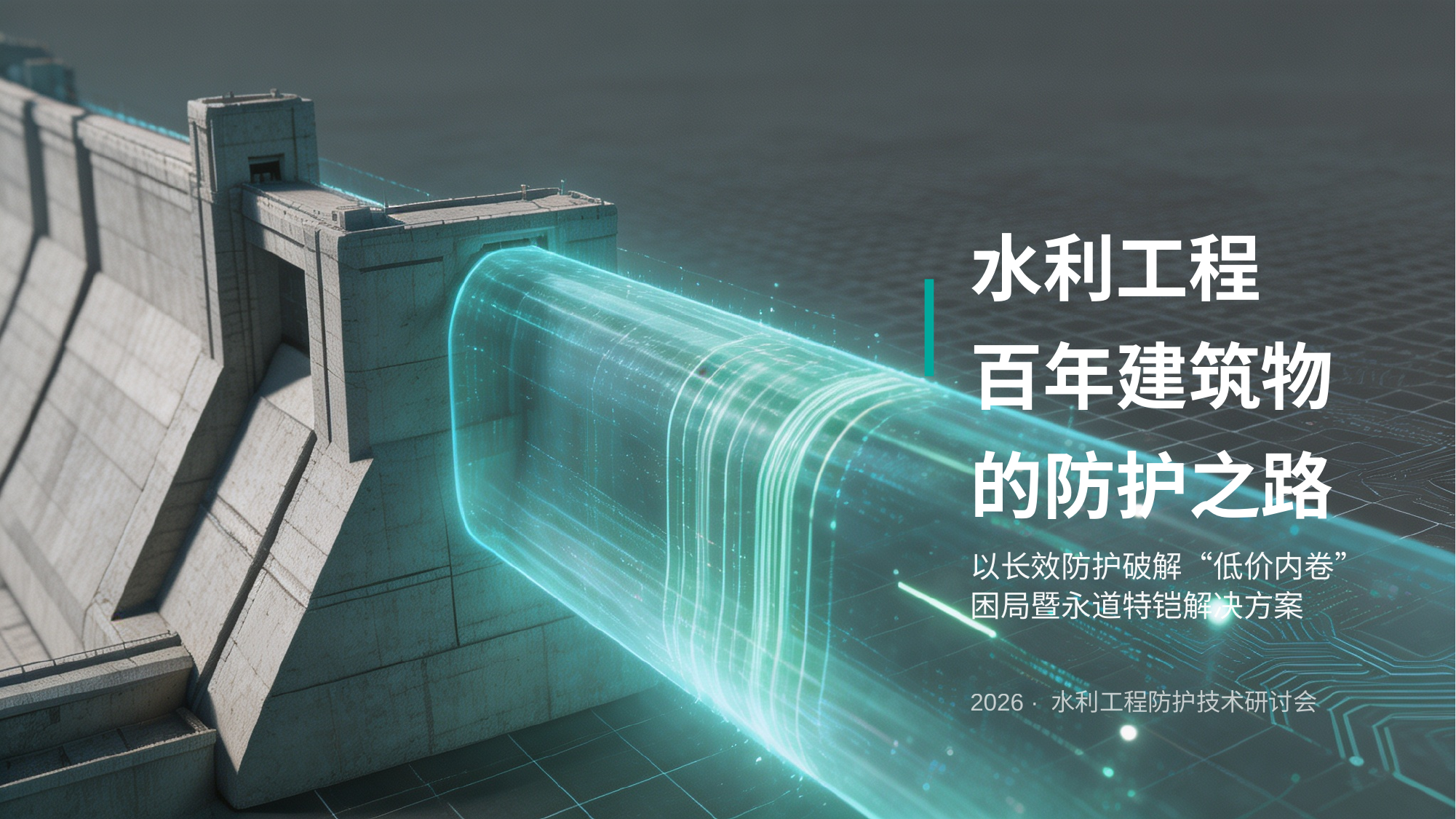

水利工程
百年建筑物的防护之路

以长效防护破解“低价内卷”困局暨永道特铠解决方案
2026 · 水利工程防护技术研讨会